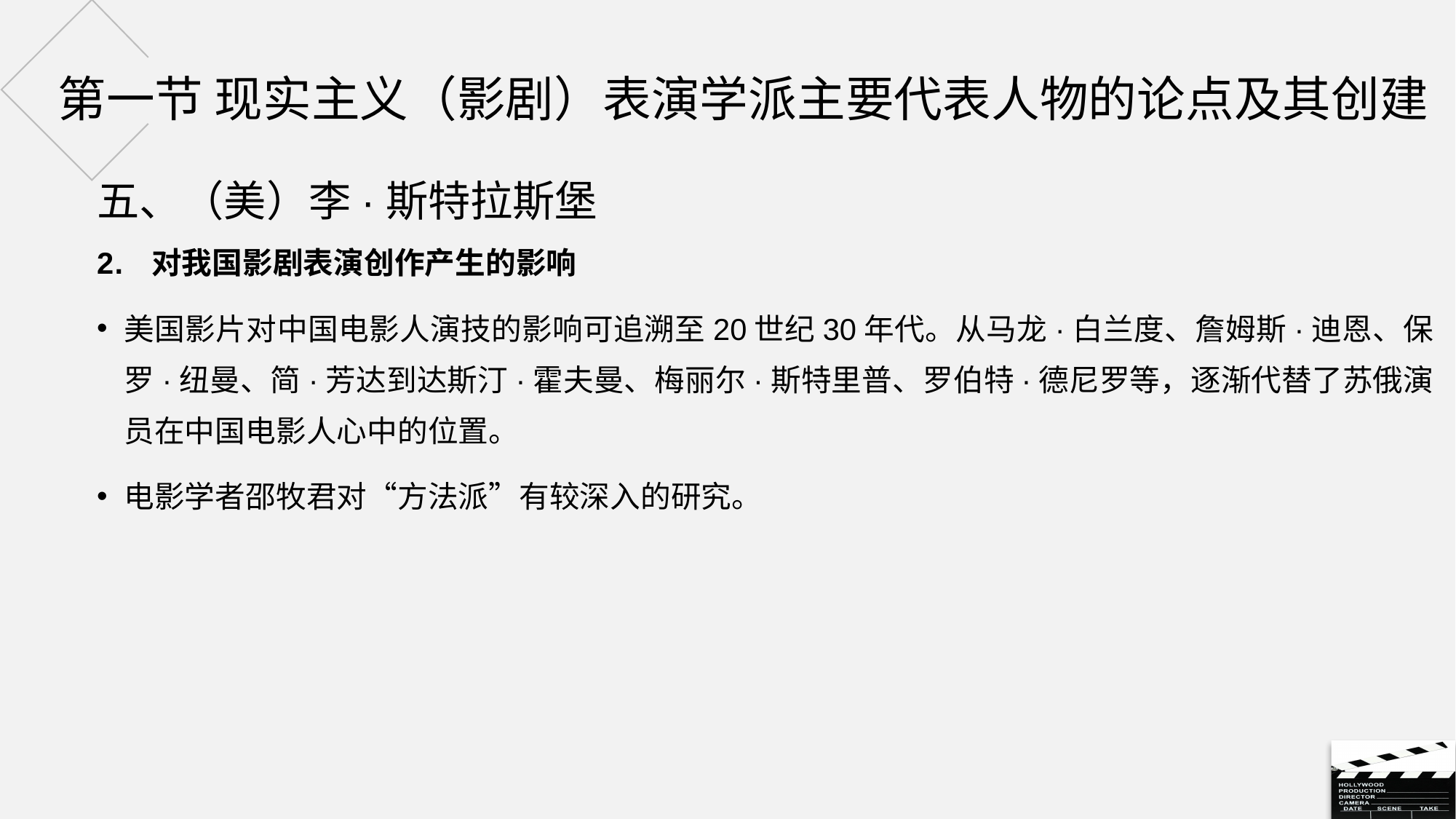

# 第一节 现实主义（影剧）表演学派主要代表人物的论点及其创建
五、（美）李·斯特拉斯堡
对我国影剧表演创作产生的影响
美国影片对中国电影人演技的影响可追溯至20世纪30年代。从马龙·白兰度、詹姆斯·迪恩、保罗·纽曼、简·芳达到达斯汀·霍夫曼、梅丽尔·斯特里普、罗伯特·德尼罗等，逐渐代替了苏俄演员在中国电影人心中的位置。
电影学者邵牧君对“方法派”有较深入的研究。